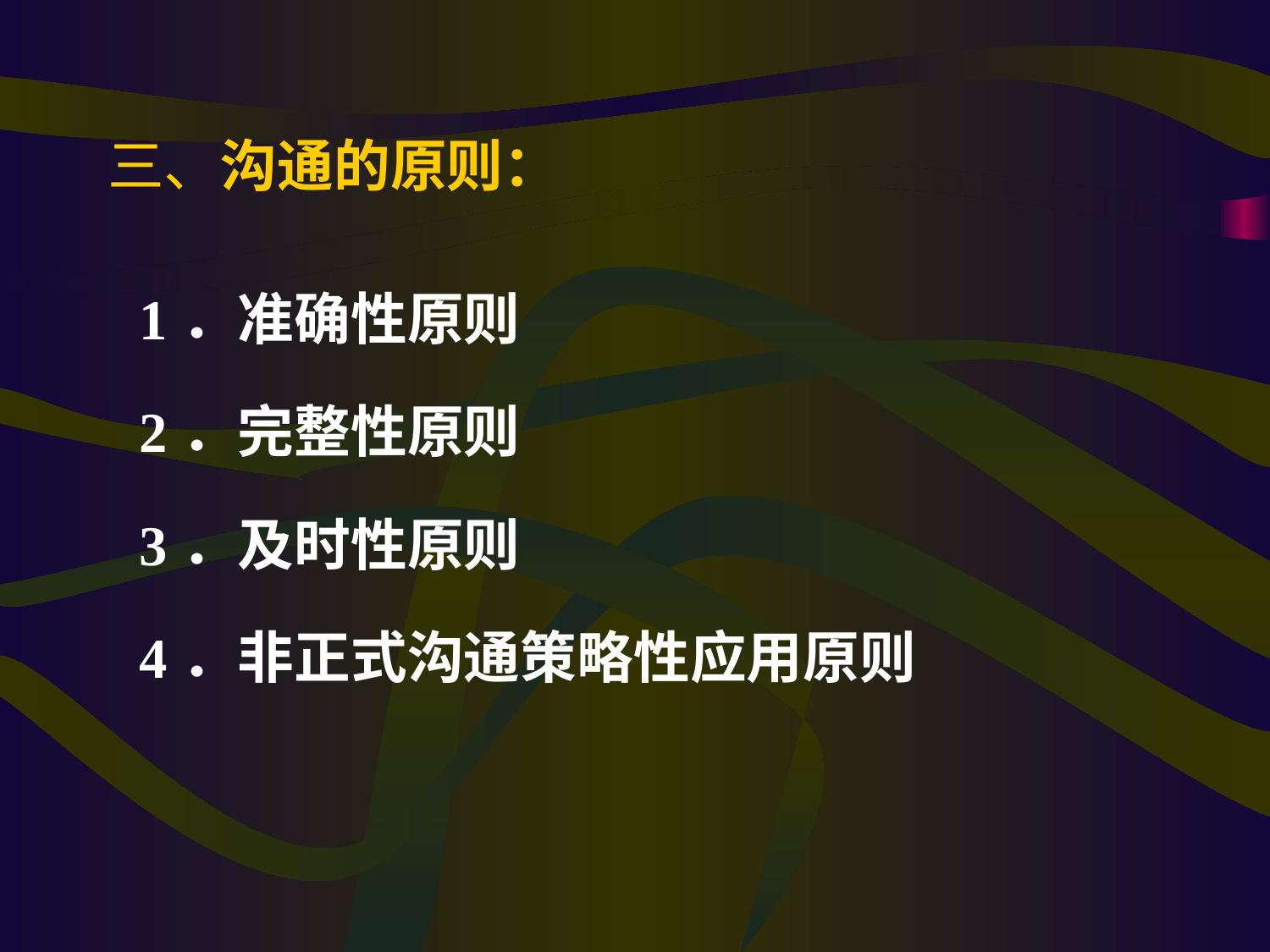

三、沟通的原则：
1．准确性原则
2．完整性原则
3．及时性原则
4．非正式沟通策略性应用原则
#